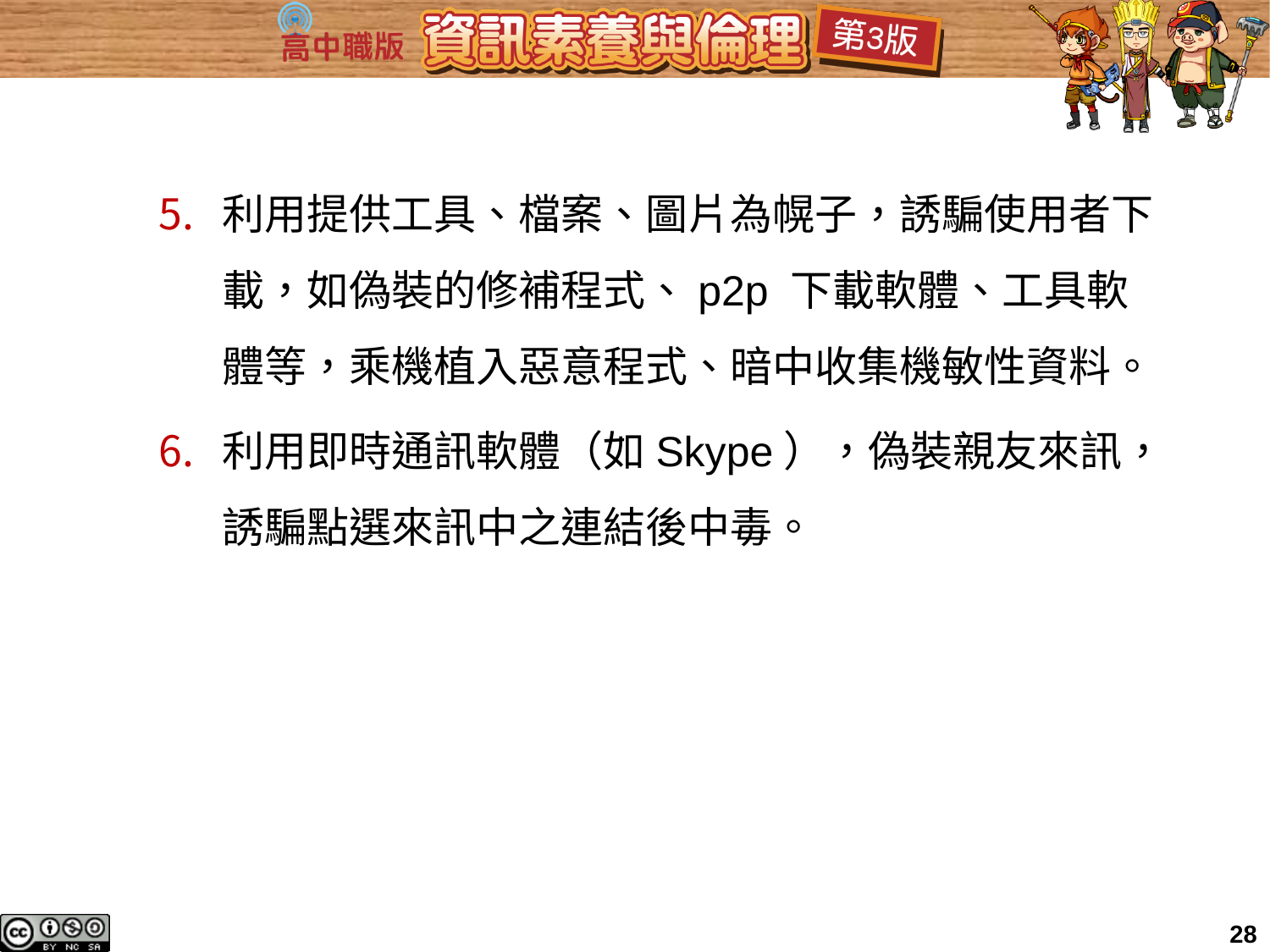

利用提供工具、檔案、圖片為幌子，誘騙使用者下載，如偽裝的修補程式、p2p 下載軟體、工具軟體等，乘機植入惡意程式、暗中收集機敏性資料。
利用即時通訊軟體（如Skype），偽裝親友來訊，誘騙點選來訊中之連結後中毒。
28